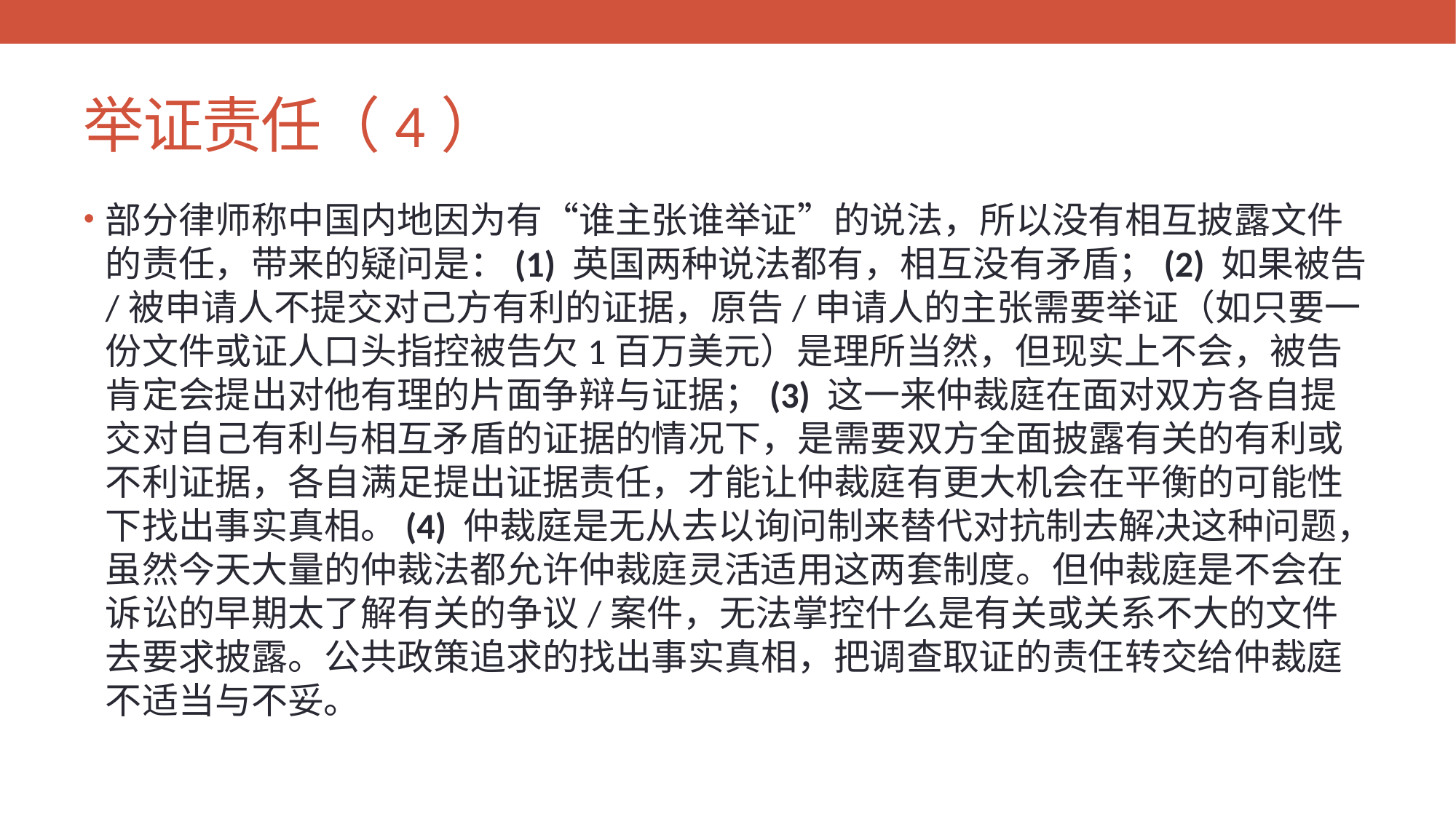

# 举证责任（4）
部分律师称中国内地因为有“谁主张谁举证”的说法，所以没有相互披露文件的责任，带来的疑问是：(1) 英国两种说法都有，相互没有矛盾；(2) 如果被告/被申请人不提交对己方有利的证据，原告/申请人的主张需要举证（如只要一份文件或证人口头指控被告欠1百万美元）是理所当然，但现实上不会，被告肯定会提出对他有理的片面争辩与证据；(3) 这一来仲裁庭在面对双方各自提交对自己有利与相互矛盾的证据的情况下，是需要双方全面披露有关的有利或不利证据，各自满足提出证据责任，才能让仲裁庭有更大机会在平衡的可能性下找出事实真相。(4) 仲裁庭是无从去以询问制来替代对抗制去解决这种问题，虽然今天大量的仲裁法都允许仲裁庭灵活适用这两套制度。但仲裁庭是不会在诉讼的早期太了解有关的争议/案件，无法掌控什么是有关或关系不大的文件去要求披露。公共政策追求的找出事实真相，把调查取证的责仼转交给仲裁庭不适当与不妥。